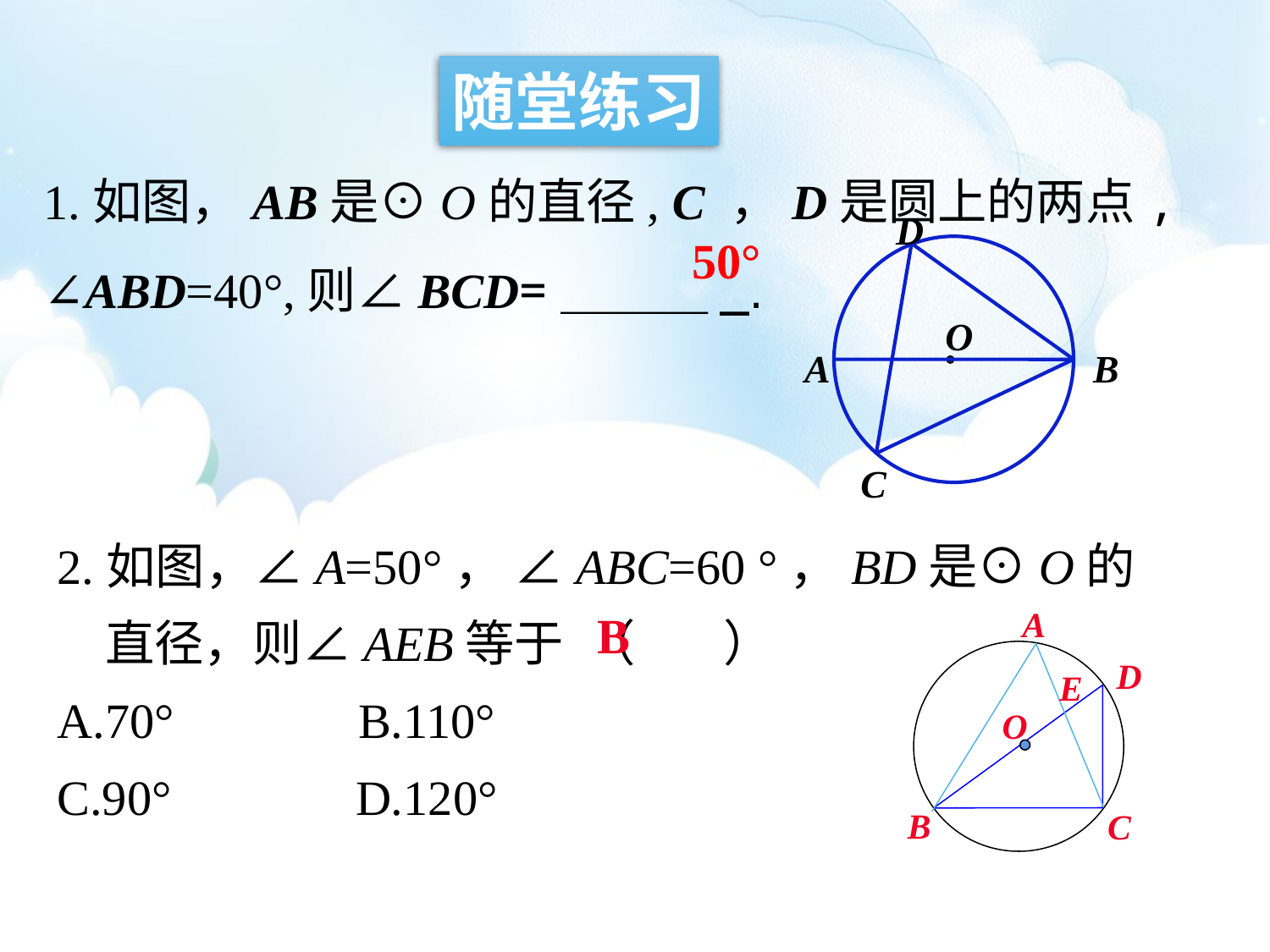

随堂练习
1.如图，AB是⊙O的直径, C ，D是圆上的两点,∠ABD=40°,则∠BCD=＿＿＿_.
D

O
A
B

C
50°
2.如图，∠A=50°， ∠ABC=60 °，BD是⊙O的直径，则∠AEB等于  （        ）
A.70°               B.110°
C.90°               D.120°
A

D
E

O

B
C
B